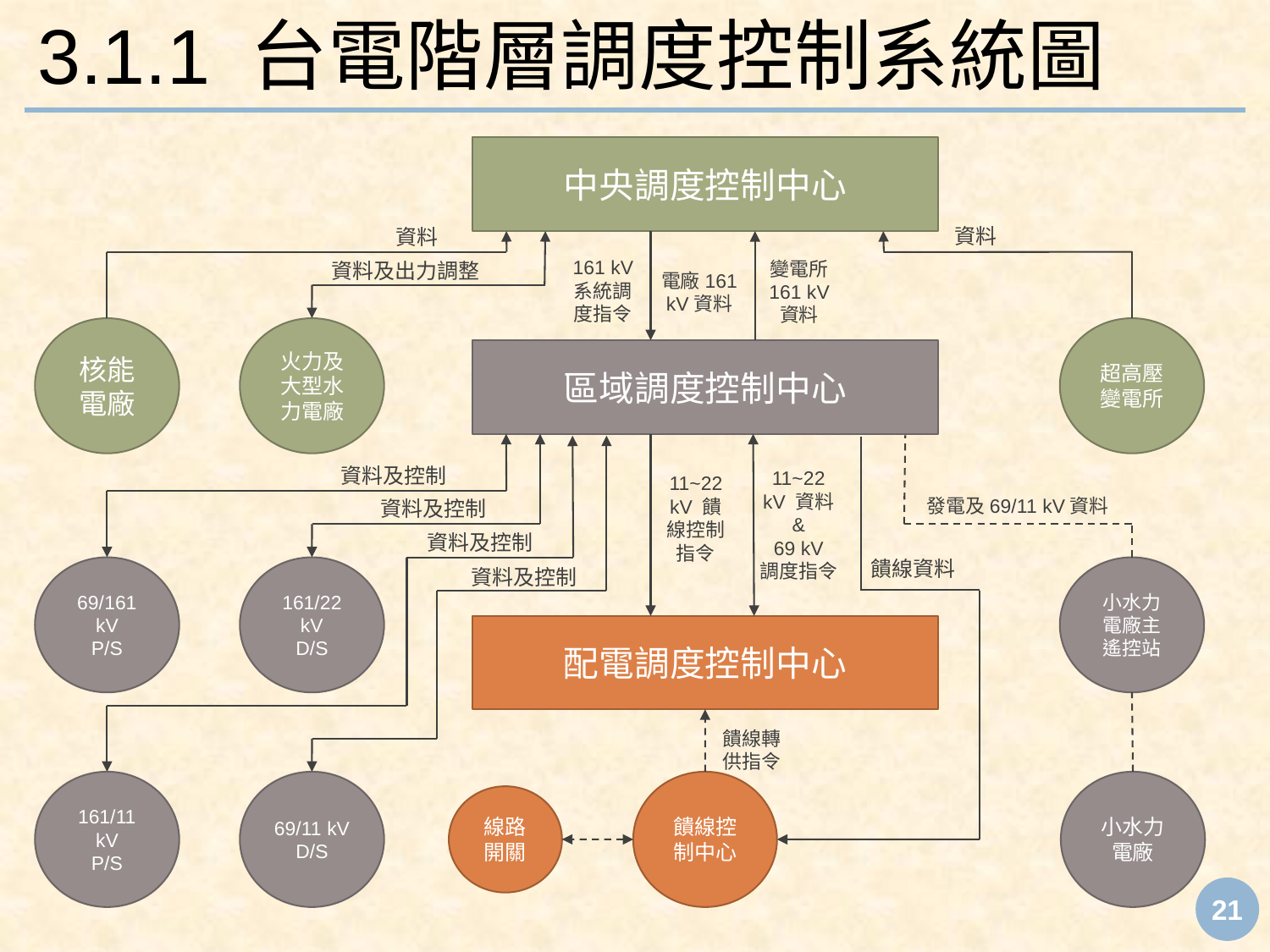

# 3.1.1 台電階層調度控制系統圖
中央調度控制中心
資料
資料
161 kV
系統調
度指令
變電所
161 kV
資料
資料及出力調整
電廠161
kV資料
核能電廠
火力及大型水力電廠
超高壓變電所
區域調度控制中心
資料及控制
11~22
kV 資料
&
69 kV
調度指令
11~22
kV 饋
線控制
指令
發電及69/11 kV資料
資料及控制
資料及控制
饋線資料
69/161 kV
P/S
161/22 kV
D/S
小水力電廠主遙控站
資料及控制
配電調度控制中心
饋線轉
供指令
161/11 kV
P/S
69/11 kV
D/S
饋線控制中心
小水力電廠
線路開關
21